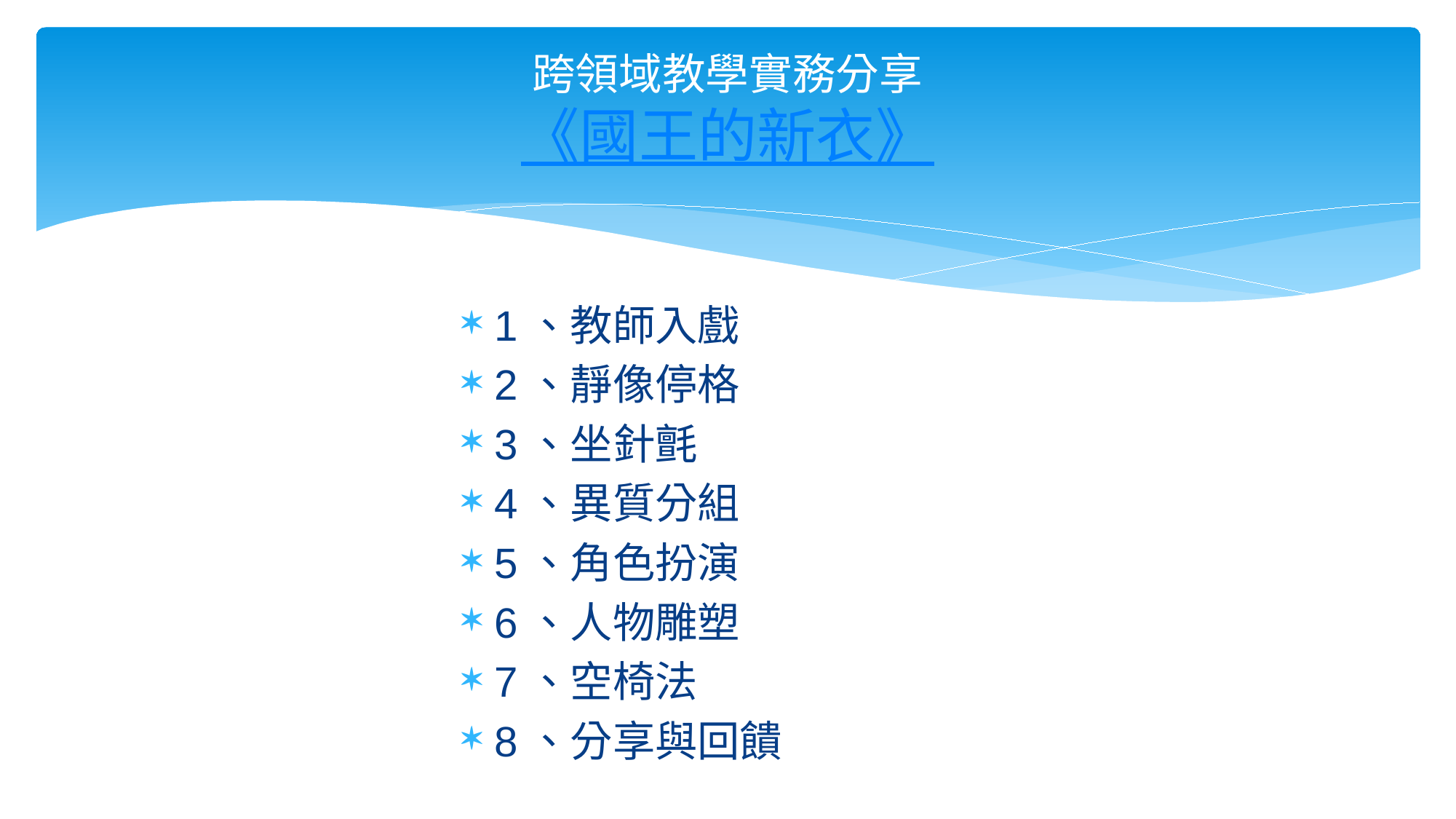

# 跨領域教學實務分享 《國王的新衣》
1、教師入戲
2、靜像停格
3、坐針氈
4、異質分組
5、角色扮演
6、人物雕塑
7、空椅法
8、分享與回饋